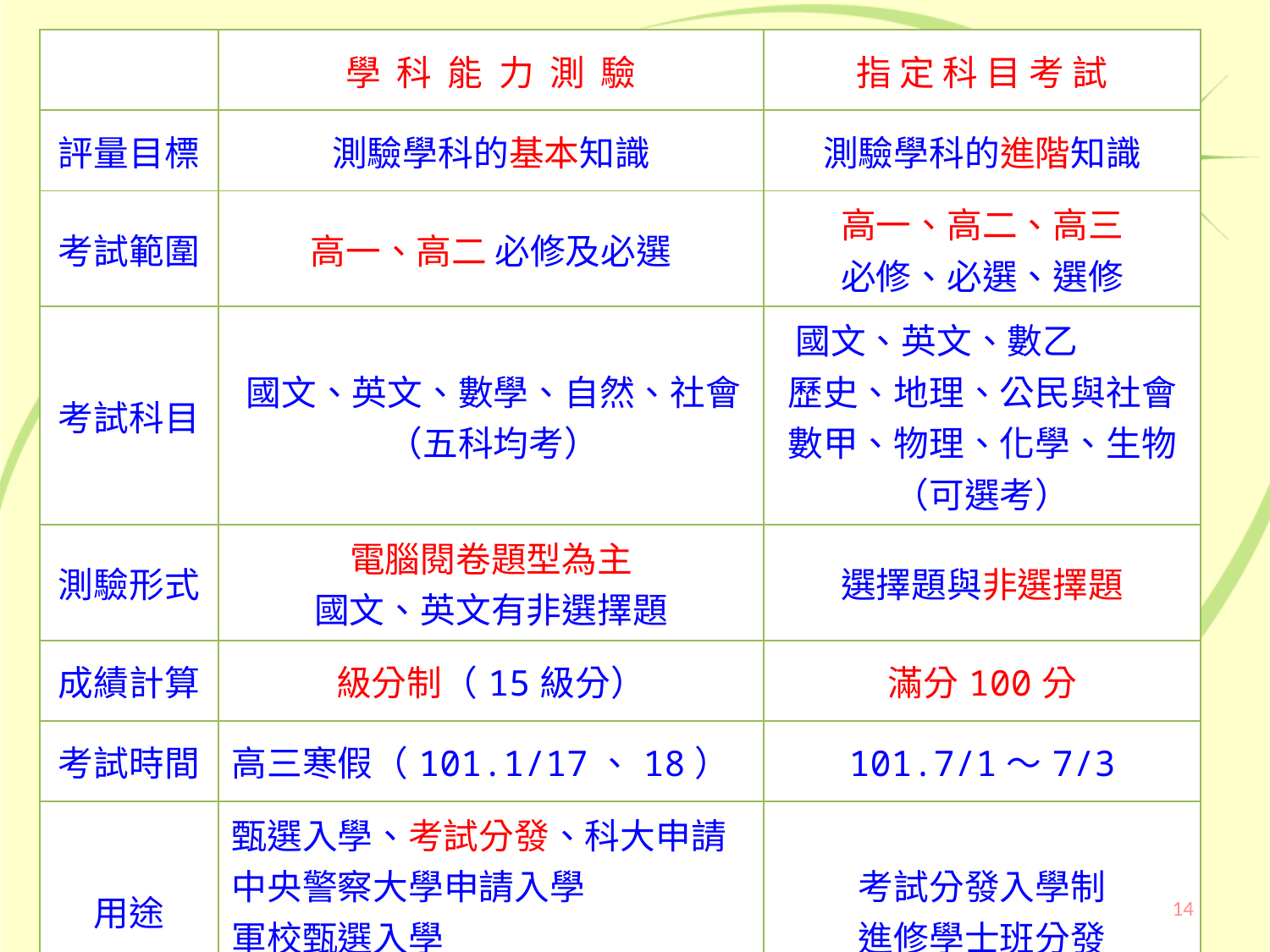

|  | 學 科 能 力 測 驗 | 指 定 科 目 考 試 |
| --- | --- | --- |
| 評量目標 | 測驗學科的基本知識 | 測驗學科的進階知識 |
| 考試範圍 | 高一、高二 必修及必選 | 高一、高二、高三 必修、必選、選修 |
| 考試科目 | 國文、英文、數學、自然、社會（五科均考） | 國文、英文、數乙 歷史、地理、公民與社會數甲、物理、化學、生物（可選考） |
| 測驗形式 | 電腦閱卷題型為主 國文、英文有非選擇題 | 選擇題與非選擇題 |
| 成績計算 | 級分制（15級分） | 滿分100分 |
| 考試時間 | 高三寒假（101.1/17、18） | 101.7/1～7/3 |
| 用途 | 甄選入學、考試分發、科大申請中央警察大學申請入學 軍校甄選入學 其他單招校系 | 考試分發入學制 進修學士班分發 |
14